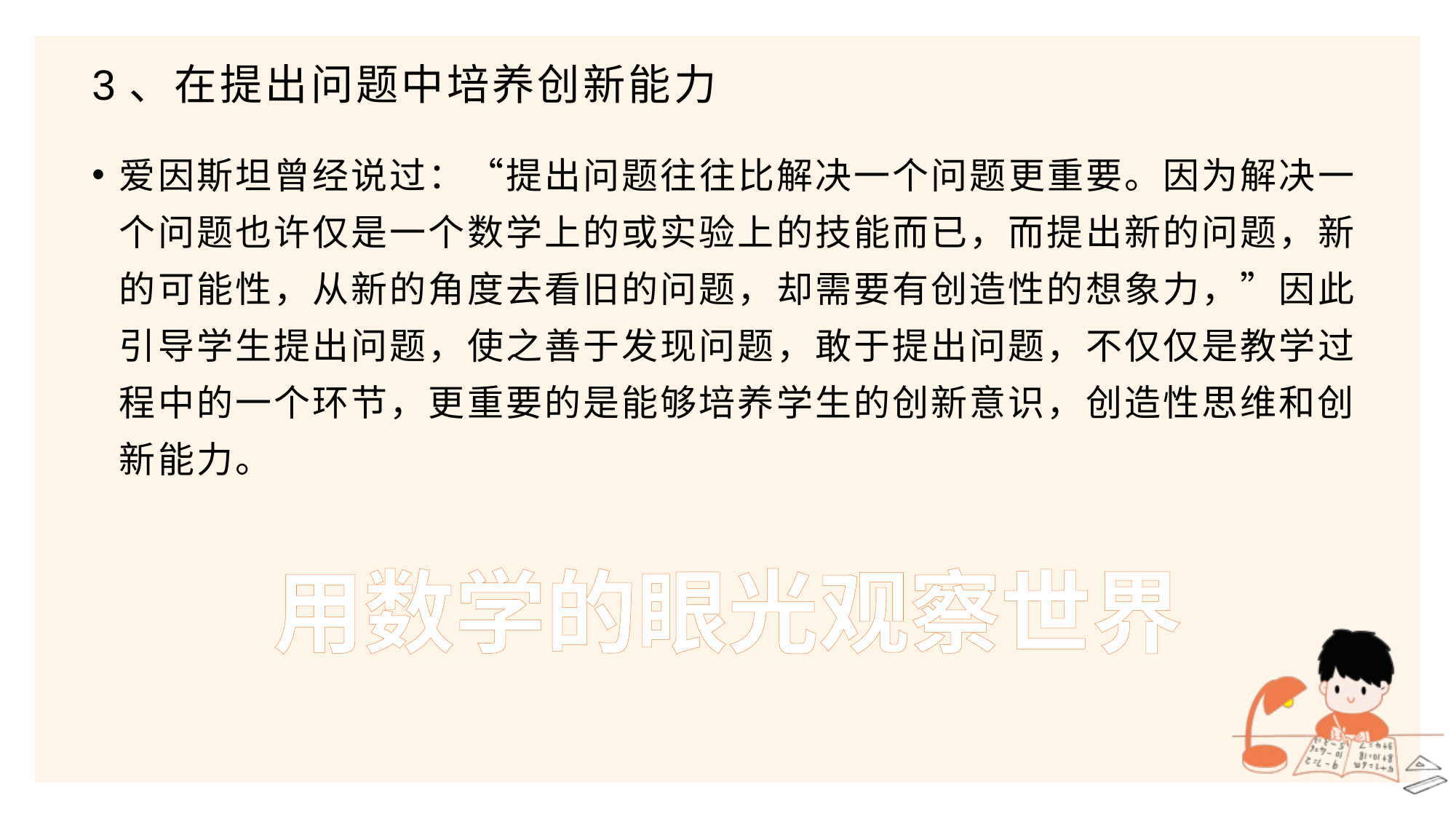

# 3、在提出问题中培养创新能力
爱因斯坦曾经说过：“提出问题往往比解决一个问题更重要。因为解决一个问题也许仅是一个数学上的或实验上的技能而已，而提出新的问题，新的可能性，从新的角度去看旧的问题，却需要有创造性的想象力，”因此引导学生提出问题，使之善于发现问题，敢于提出问题，不仅仅是教学过程中的一个环节，更重要的是能够培养学生的创新意识，创造性思维和创新能力。
用数学的眼光观察世界